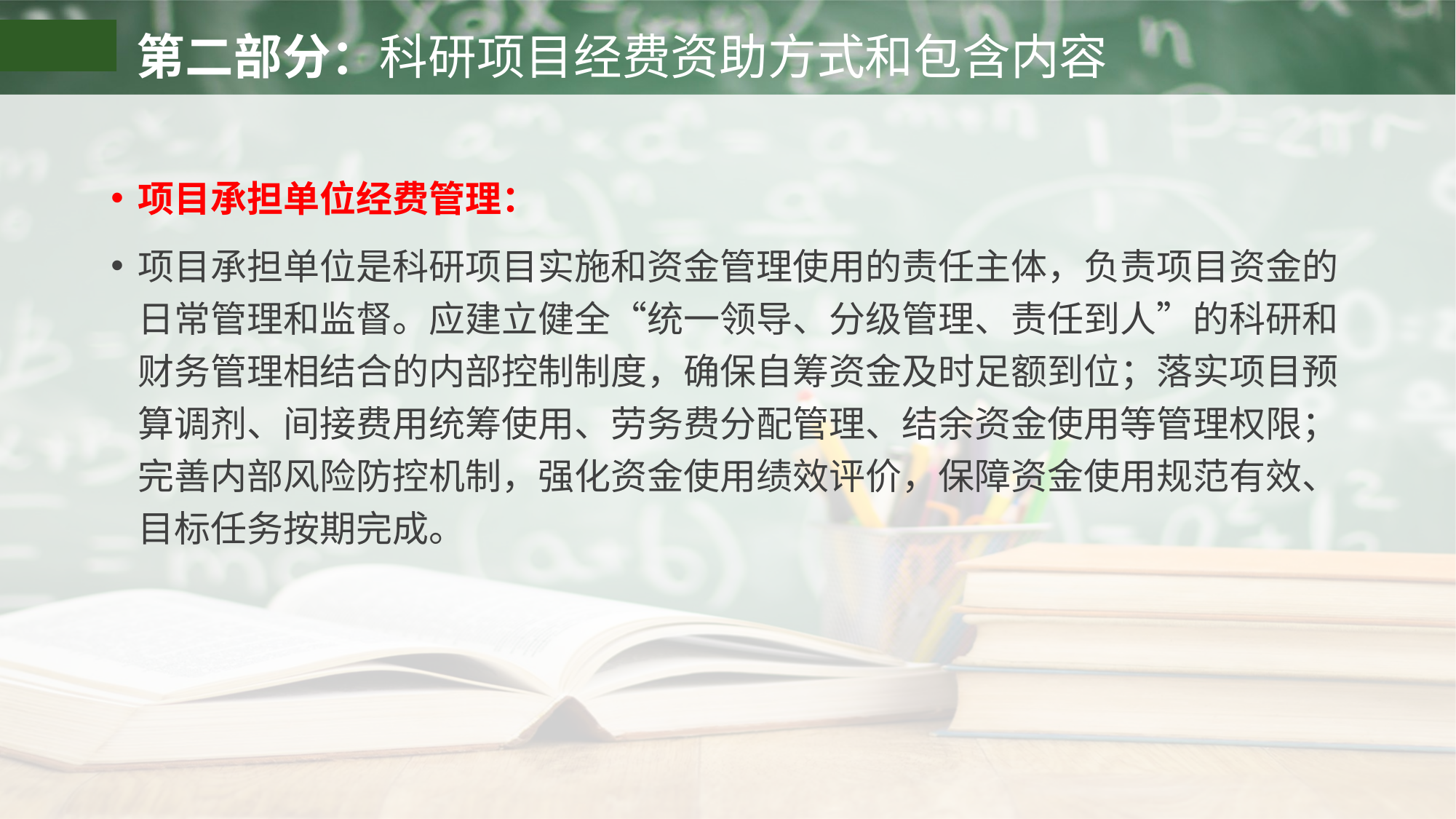

# 第二部分：科研项目经费资助方式和包含内容
项目承担单位经费管理：
项目承担单位是科研项目实施和资金管理使用的责任主体，负责项目资金的日常管理和监督。应建立健全“统一领导、分级管理、责任到人”的科研和财务管理相结合的内部控制制度，确保自筹资金及时足额到位；落实项目预算调剂、间接费用统筹使用、劳务费分配管理、结余资金使用等管理权限；完善内部风险防控机制，强化资金使用绩效评价，保障资金使用规范有效、目标任务按期完成。